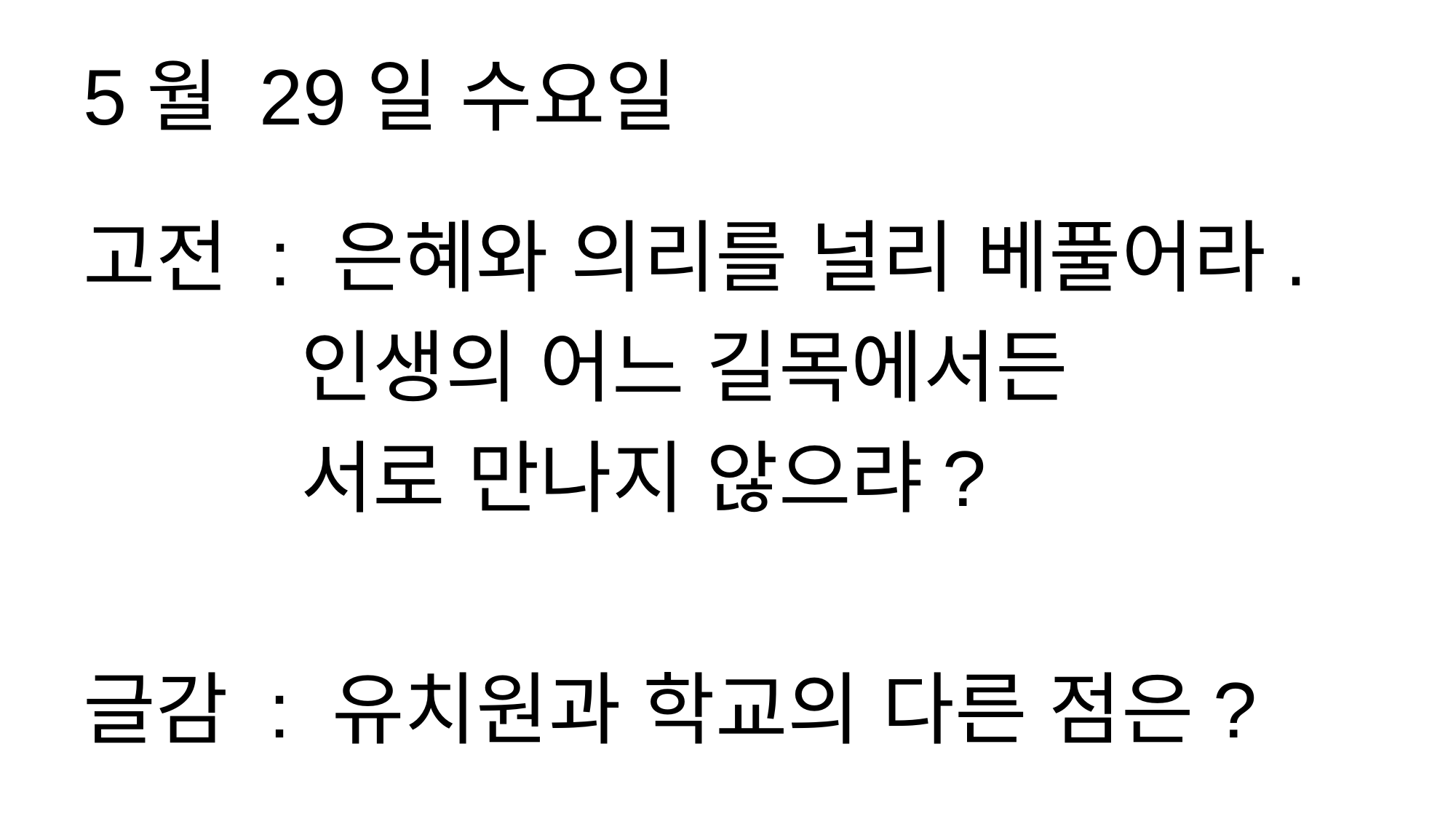

5월 29일 수요일
고전 : 은혜와 의리를 널리 베풀어라.
         인생의 어느 길목에서든
         서로 만나지 않으랴?
글감 : 유치원과 학교의 다른 점은?